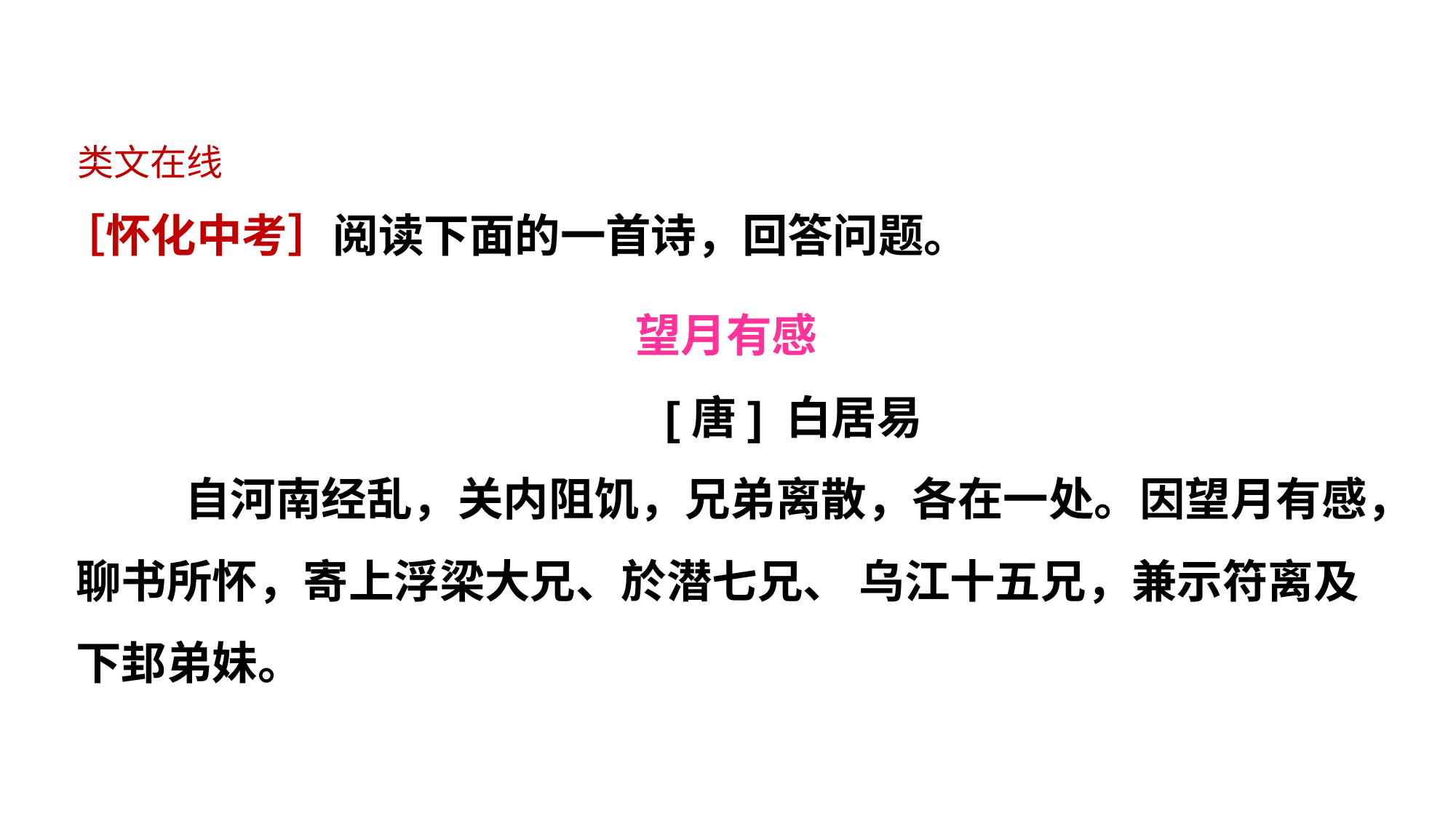

类文在线
［怀化中考］阅读下面的一首诗，回答问题。
望月有感
                                         [唐] 白居易
	自河南经乱，关内阻饥，兄弟离散，各在一处。因望月有感，聊书所怀，寄上浮梁大兄、於潜七兄、 乌江十五兄，兼示符离及下邽弟妹。